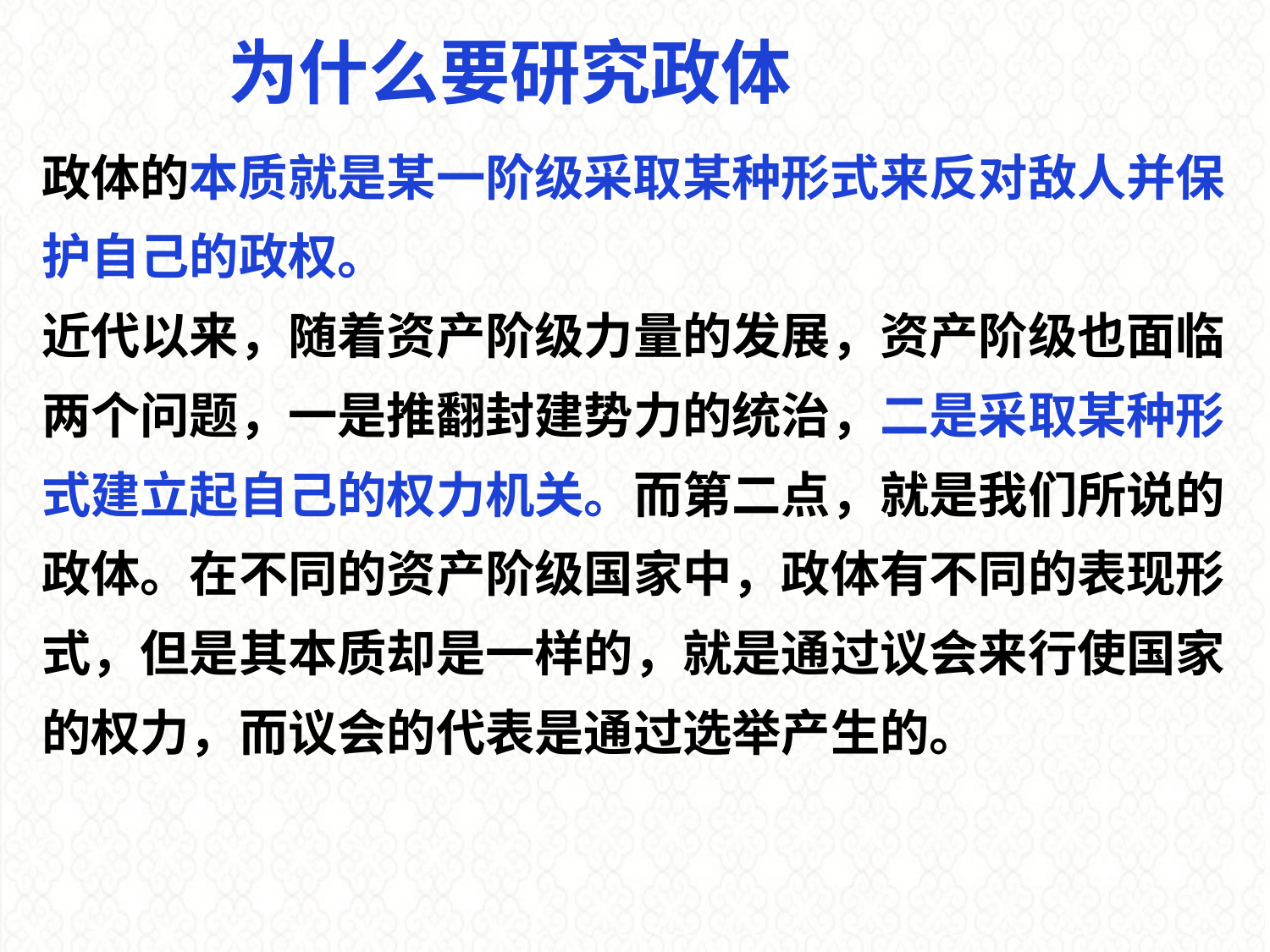

# 为什么要研究政体
政体的本质就是某一阶级采取某种形式来反对敌人并保护自己的政权。
近代以来，随着资产阶级力量的发展，资产阶级也面临两个问题，一是推翻封建势力的统治，二是采取某种形式建立起自己的权力机关。而第二点，就是我们所说的政体。在不同的资产阶级国家中，政体有不同的表现形式，但是其本质却是一样的，就是通过议会来行使国家的权力，而议会的代表是通过选举产生的。